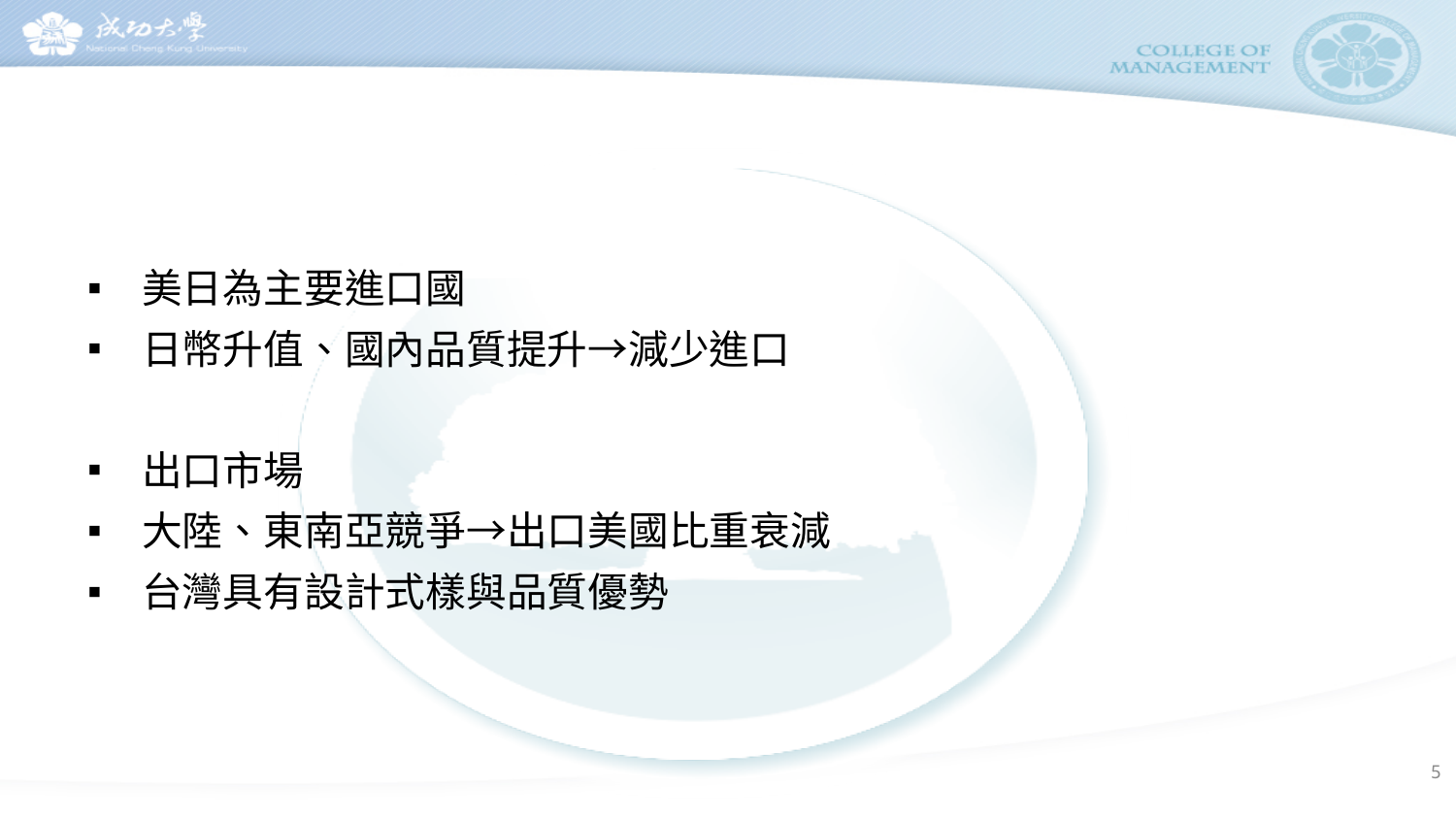

#
美日為主要進口國
日幣升值、國內品質提升→減少進口

出口市場
大陸、東南亞競爭→出口美國比重衰減
台灣具有設計式樣與品質優勢

5